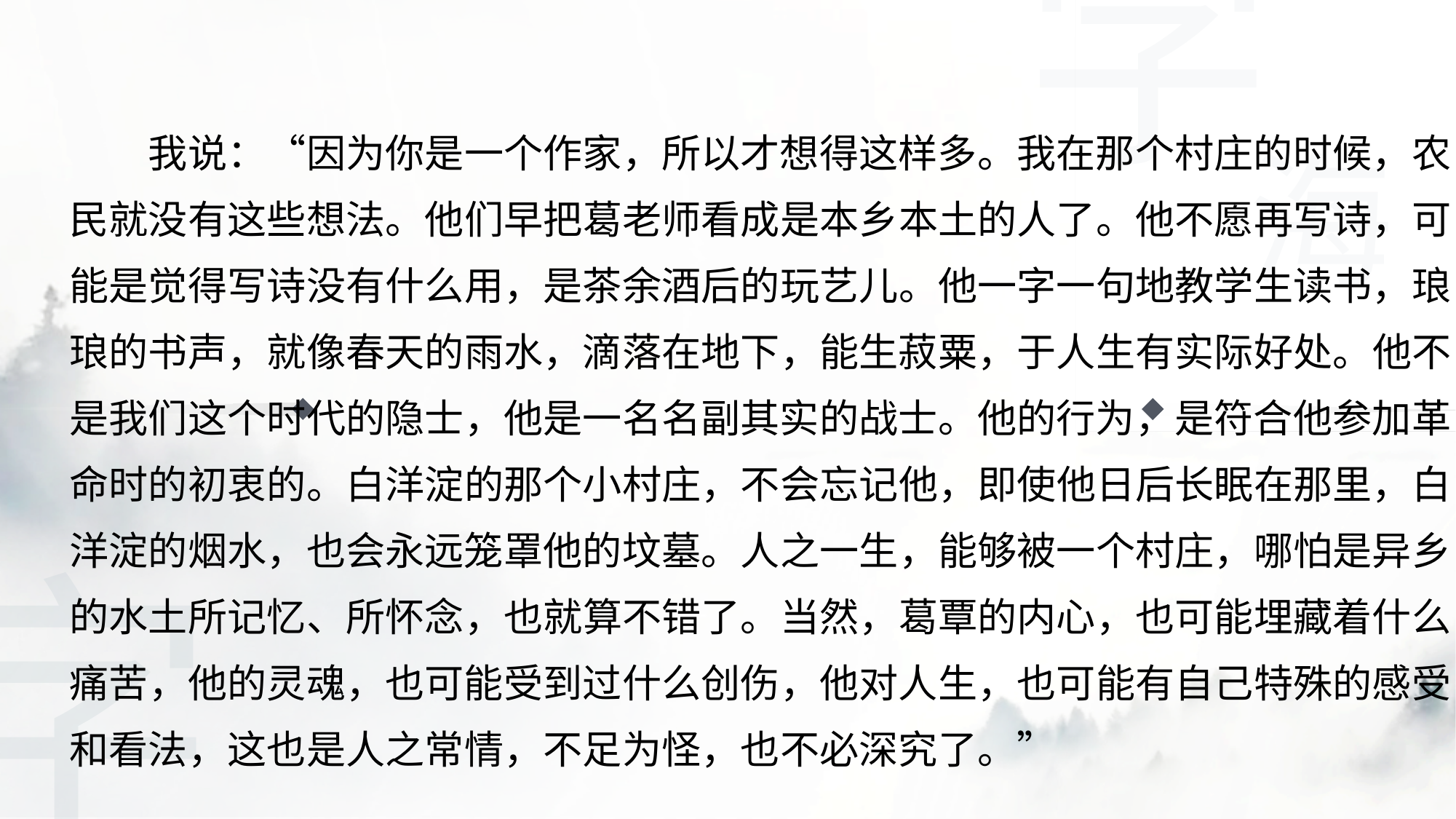

我说：“因为你是一个作家，所以才想得这样多。我在那个村庄的时候，农民就没有这些想法。他们早把葛老师看成是本乡本土的人了。他不愿再写诗，可能是觉得写诗没有什么用，是茶余酒后的玩艺儿。他一字一句地教学生读书，琅琅的书声，就像春天的雨水，滴落在地下，能生菽粟，于人生有实际好处。他不是我们这个时代的隐士，他是一名名副其实的战士。他的行为，是符合他参加革命时的初衷的。白洋淀的那个小村庄，不会忘记他，即使他日后长眠在那里，白洋淀的烟水，也会永远笼罩他的坟墓。人之一生，能够被一个村庄，哪怕是异乡的水土所记忆、所怀念，也就算不错了。当然，葛覃的内心，也可能埋藏着什么痛苦，他的灵魂，也可能受到过什么创伤，他对人生，也可能有自己特殊的感受和看法，这也是人之常情，不足为怪，也不必深究了。”